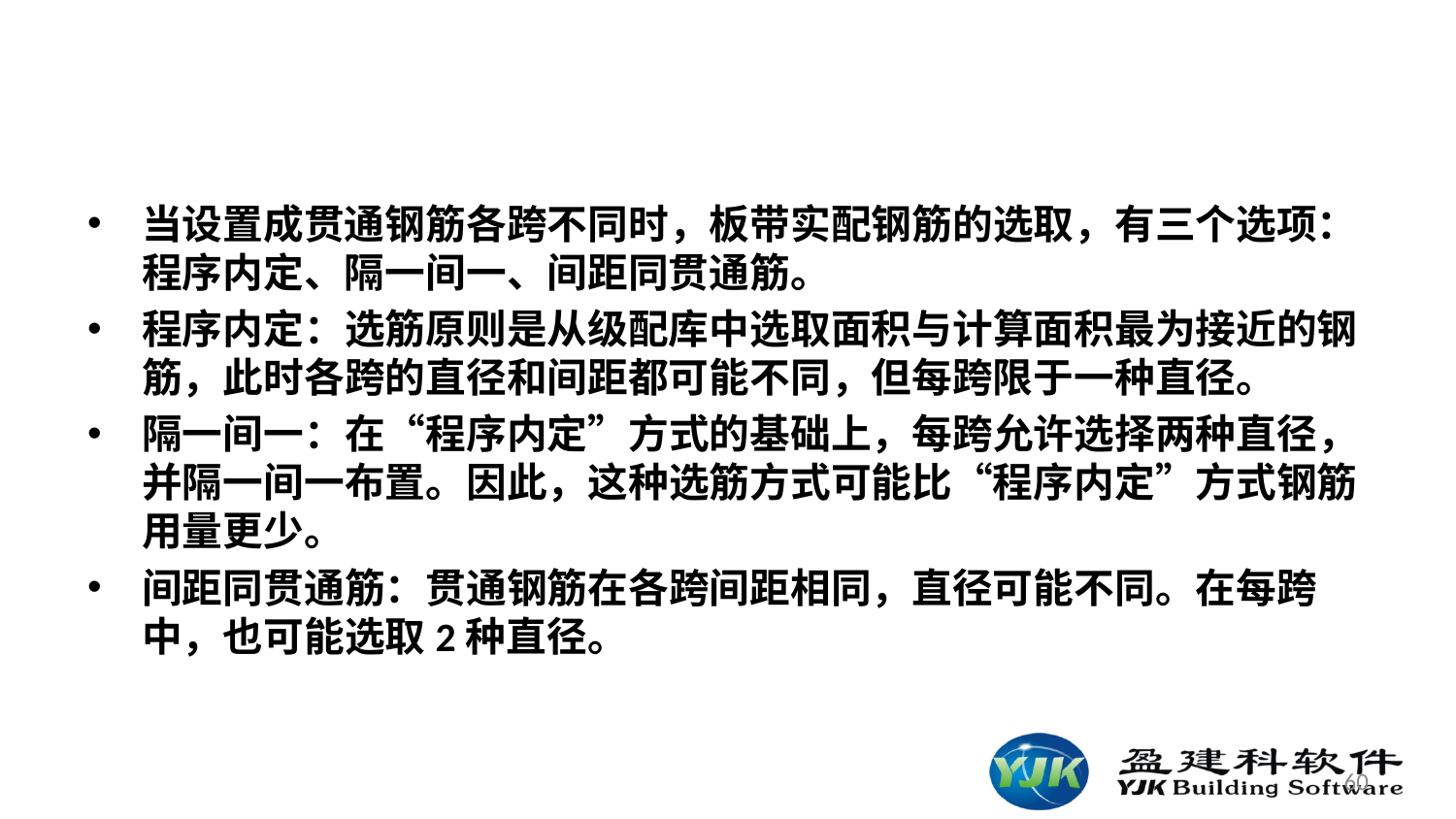

#
当设置成贯通钢筋各跨不同时，板带实配钢筋的选取，有三个选项：程序内定、隔一间一、间距同贯通筋。
程序内定：选筋原则是从级配库中选取面积与计算面积最为接近的钢筋，此时各跨的直径和间距都可能不同，但每跨限于一种直径。
隔一间一：在“程序内定”方式的基础上，每跨允许选择两种直径，并隔一间一布置。因此，这种选筋方式可能比“程序内定”方式钢筋用量更少。
间距同贯通筋：贯通钢筋在各跨间距相同，直径可能不同。在每跨中，也可能选取2种直径。

60